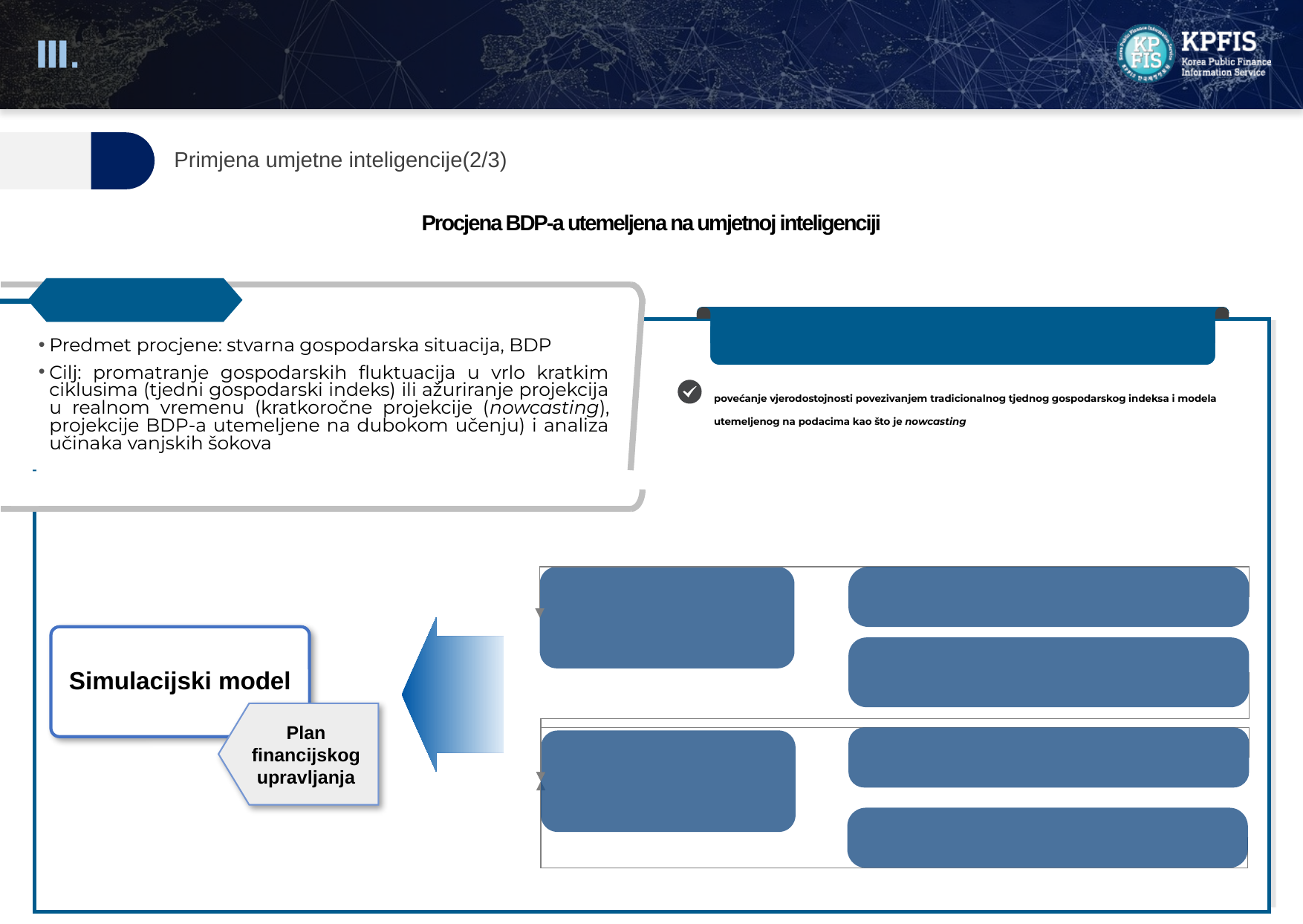

Ⅲ.
DNA (data, networking, AI – podaci, umrežavanje, umjetna inteligencija)
04.

Primjena umjetne inteligencije(2/3)
Procjena BDP-a utemeljena na umjetnoj inteligenciji

Pregled

Hibridni model u kojem se kombiniraju gospodarski model i model utemeljen na podacima

연계된 정보를 활용한 다양한 분석

Predmet procjene: stvarna gospodarska situacija, BDP

Cilj: promatranje gospodarskih fluktuacija u vrlo kratkim ciklusima (tjedni gospodarski indeks) ili ažuriranje projekcija u realnom vremenu (kratkoročne projekcije (nowcasting), projekcije BDP-a utemeljene na dubokom učenju) i analiza učinaka vanjskih šokova
povećanje vjerodostojnosti povezivanjem tradicionalnog tjednog gospodarskog indeksa i modela utemeljenog na podacima kao što je nowcasting

Trenutačna metoda koja se temelji na gospodarskom modelu
Središnja banka Koreje, KDI
Simulacijski model

Tjedni gospodarski indeks

Plan financijskog upravljanja
Model kratkoročne projekcije
Model procjene utemeljen na podacima
Model utemeljen na umjetnoj inteligenciji (duboko učenje)